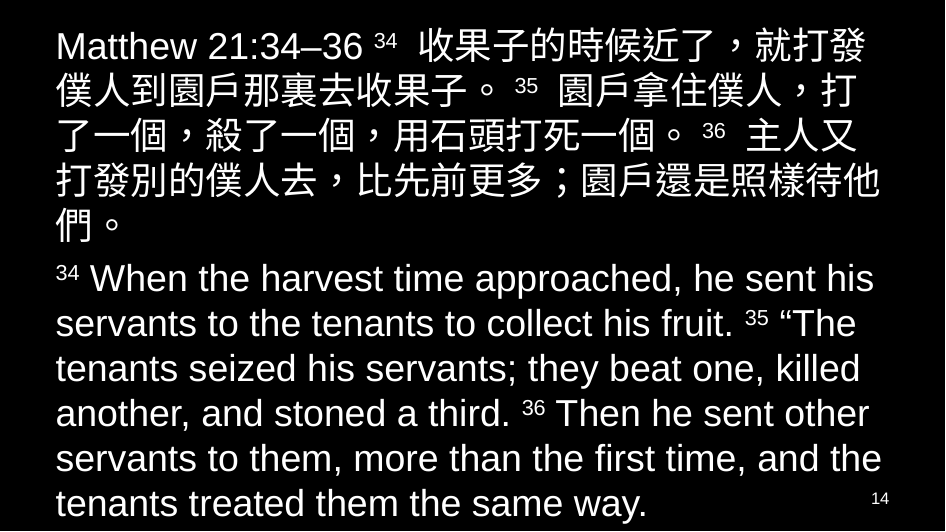

Matthew 21:34–36 34 收果子的時候近了，就打發僕人到園戶那裏去收果子。35 園戶拿住僕人，打了一個，殺了一個，用石頭打死一個。36 主人又打發別的僕人去，比先前更多；園戶還是照樣待他們。
34 When the harvest time approached, he sent his servants to the tenants to collect his fruit. 35 “The tenants seized his servants; they beat one, killed another, and stoned a third. 36 Then he sent other servants to them, more than the first time, and the tenants treated them the same way.
14